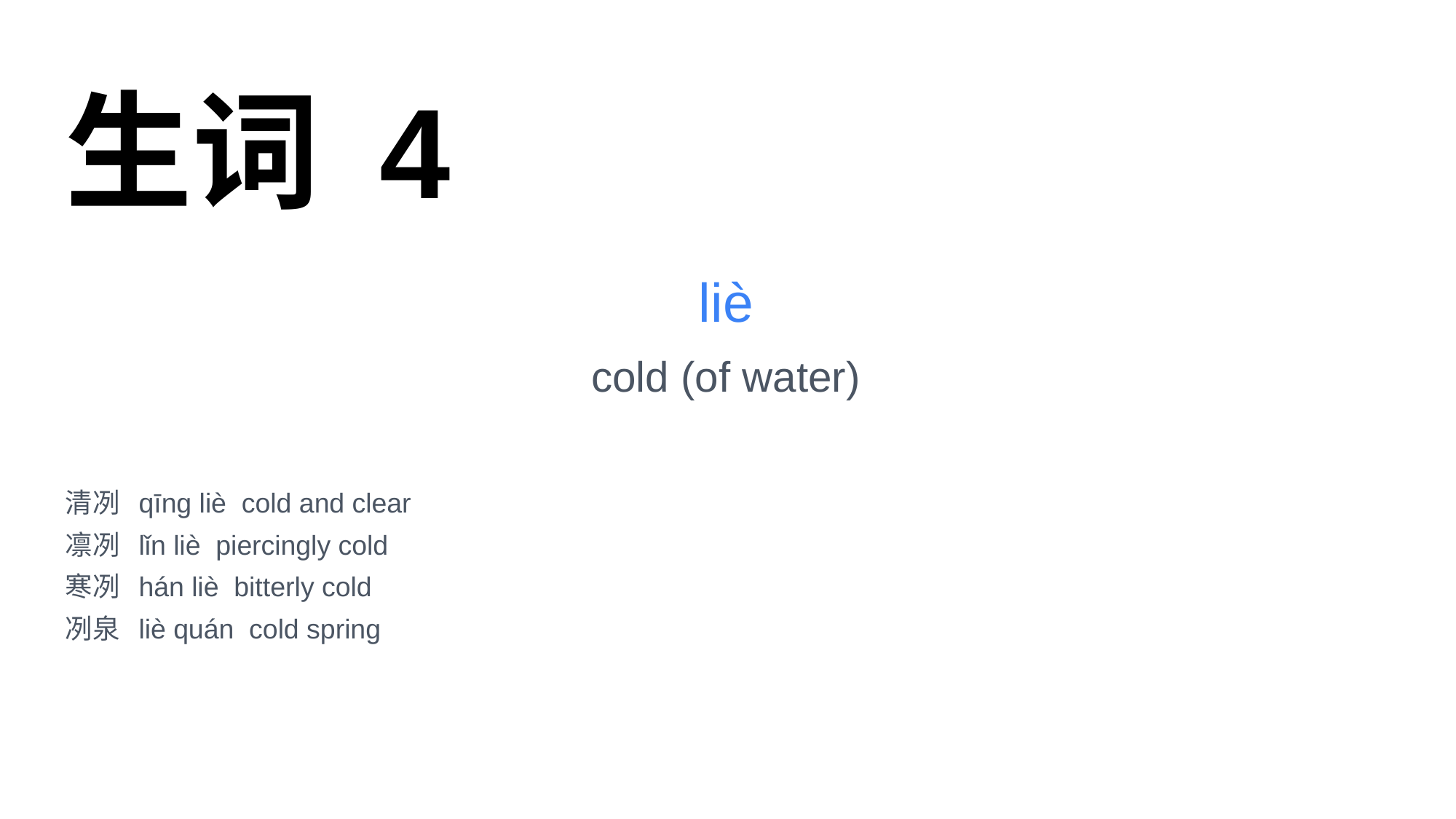

生词 4
liè
cold (of water)
清冽  qīng liè  cold and clear
凛冽  lǐn liè  piercingly cold
寒冽  hán liè  bitterly cold
冽泉  liè quán  cold spring